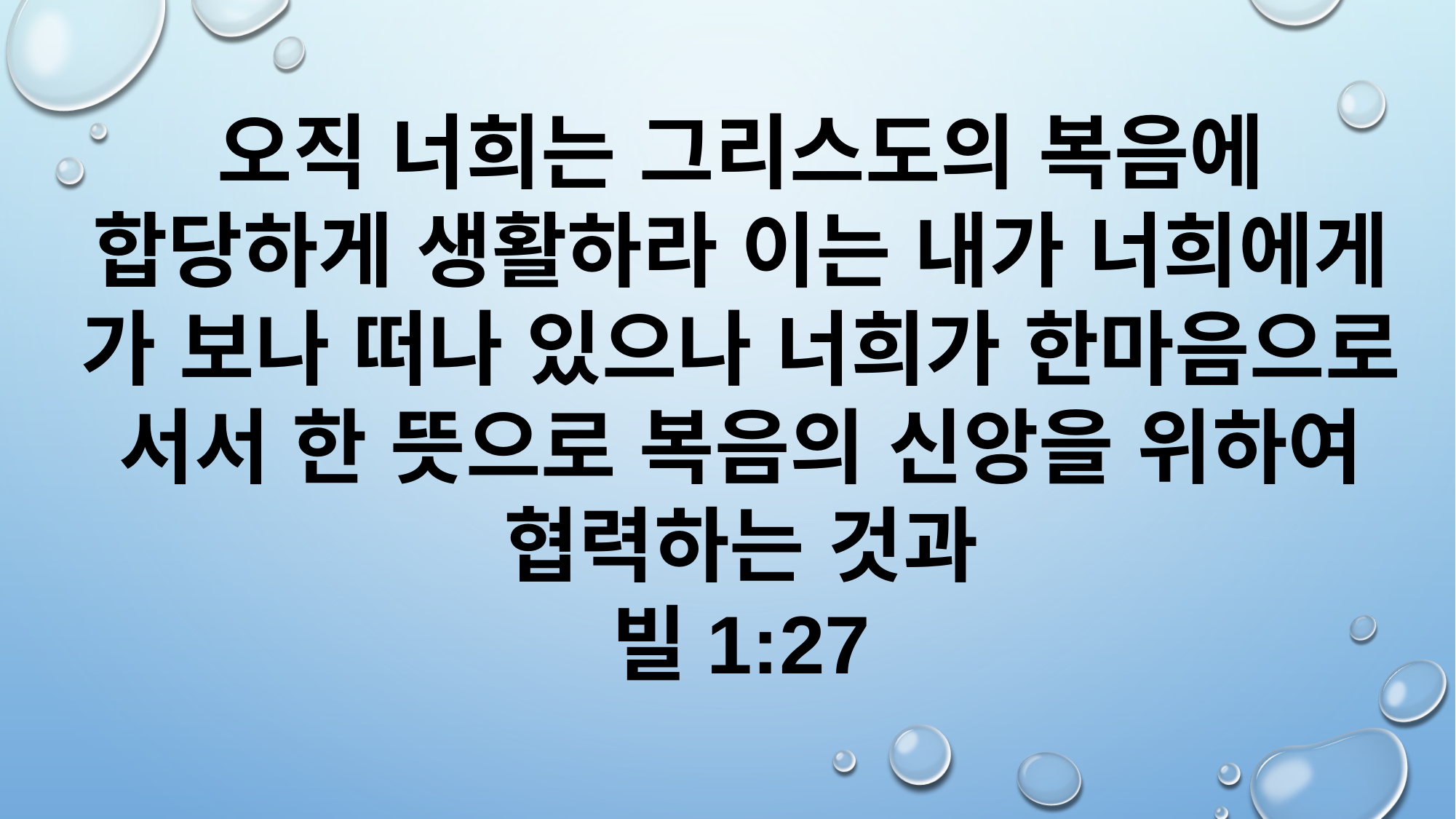

오직 너희는 그리스도의 복음에 합당하게 생활하라 이는 내가 너희에게 가 보나 떠나 있으나 너희가 한마음으로 서서 한 뜻으로 복음의 신앙을 위하여 협력하는 것과
빌1:27